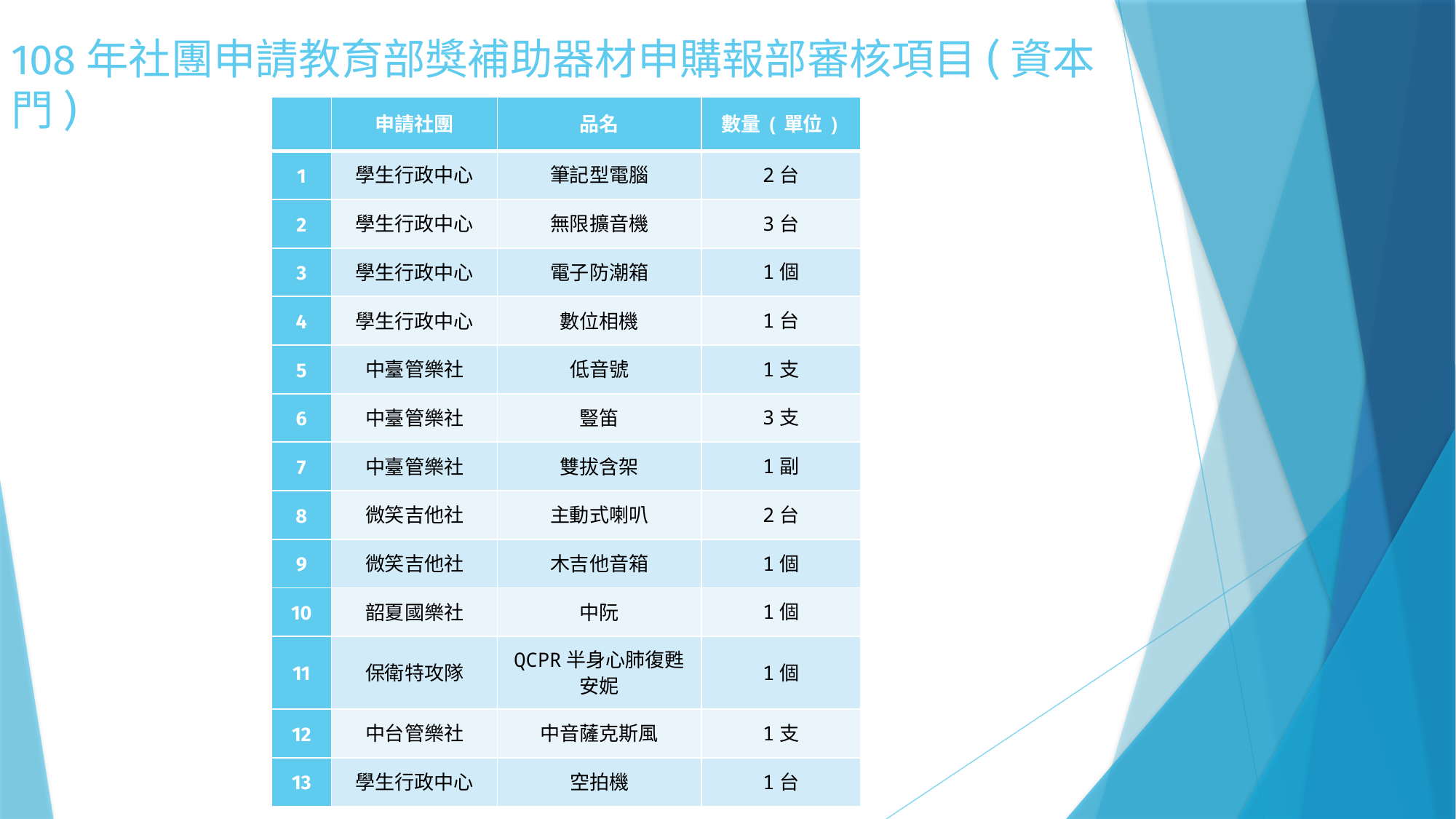

# 108年社團申請教育部獎補助器材申購報部審核項目(資本門)
|  | 申請社團 | 品名 | 數量(單位) |
| --- | --- | --- | --- |
| 1 | 學生行政中心 | 筆記型電腦 | 2台 |
| 2 | 學生行政中心 | 無限擴音機 | 3台 |
| 3 | 學生行政中心 | 電子防潮箱 | 1個 |
| 4 | 學生行政中心 | 數位相機 | 1台 |
| 5 | 中臺管樂社 | 低音號 | 1支 |
| 6 | 中臺管樂社 | 豎笛 | 3支 |
| 7 | 中臺管樂社 | 雙拔含架 | 1副 |
| 8 | 微笑吉他社 | 主動式喇叭 | 2台 |
| 9 | 微笑吉他社 | 木吉他音箱 | 1個 |
| 10 | 韶夏國樂社 | 中阮 | 1個 |
| 11 | 保衛特攻隊 | QCPR半身心肺復甦安妮 | 1個 |
| 12 | 中台管樂社 | 中音薩克斯風 | 1支 |
| 13 | 學生行政中心 | 空拍機 | 1台 |